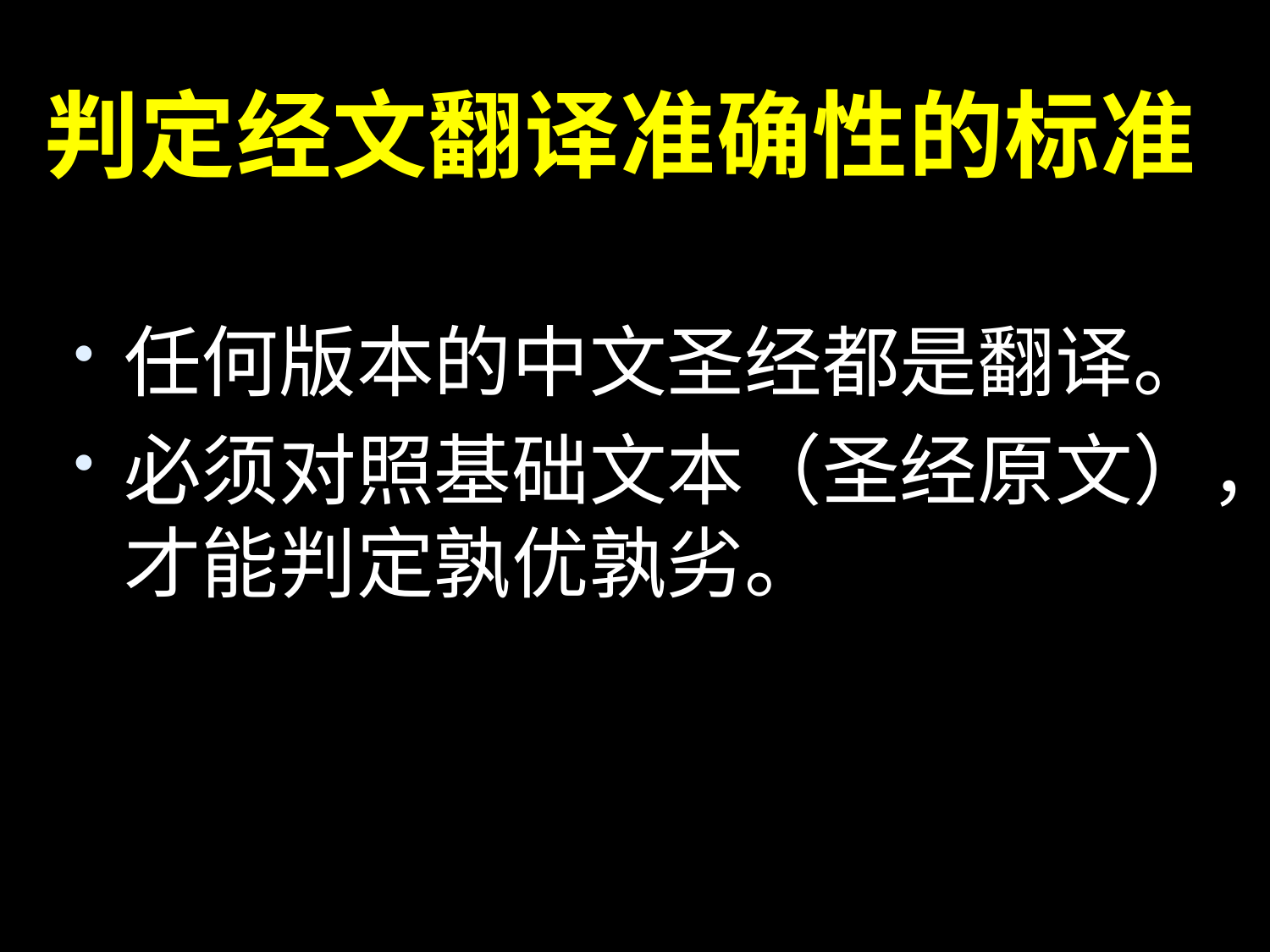

# 判定经文翻译准确性的标准
任何版本的中文圣经都是翻译。
必须对照基础文本（圣经原文），才能判定孰优孰劣。